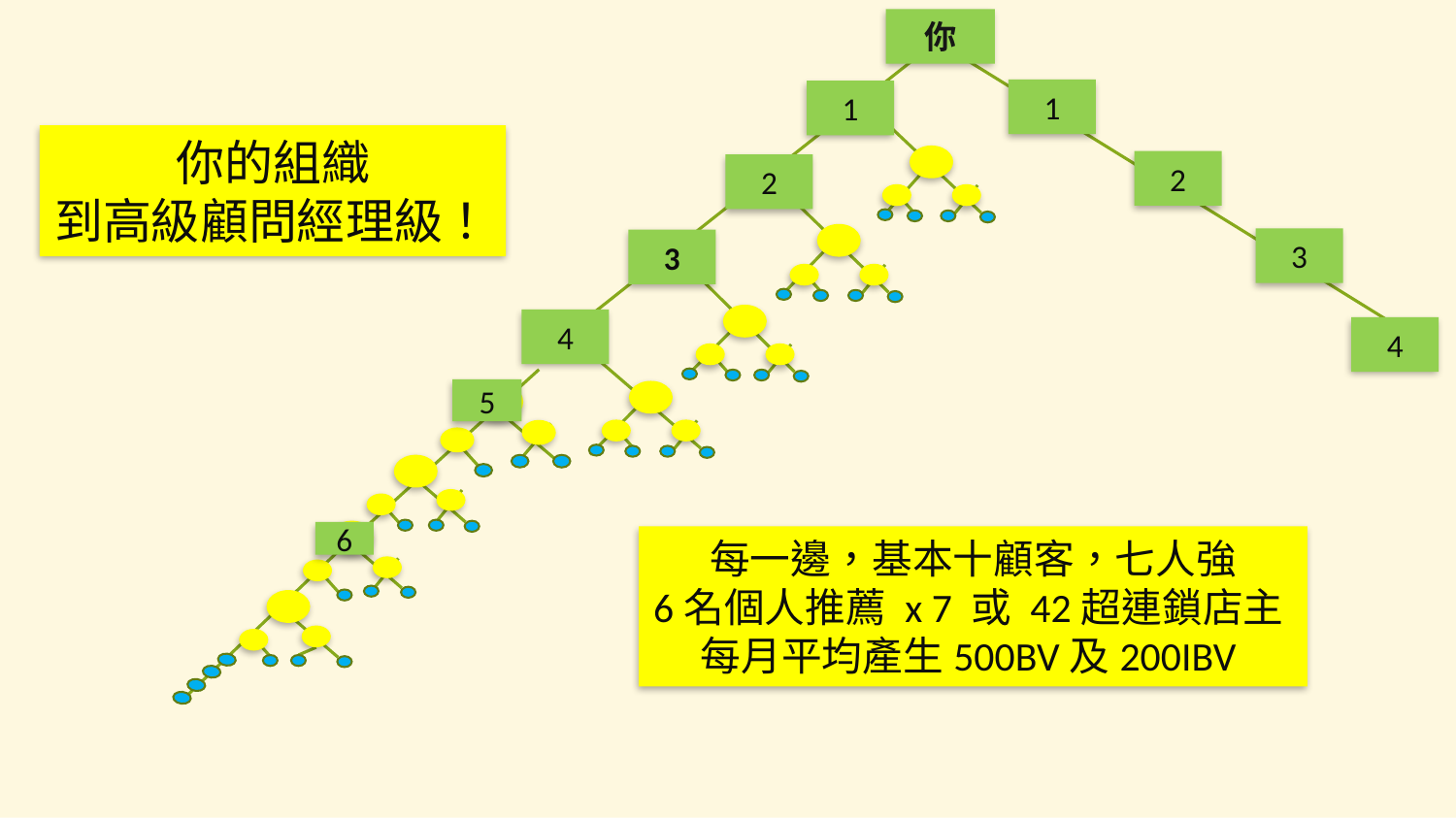

你
1
1
2
2
3
3
4
4
你的組織
到高級顧問經理級！

5
6
每一邊，基本十顧客，七人強
6名個人推薦 x 7 或 42超連鎖店主
每月平均產生500BV及200IBV